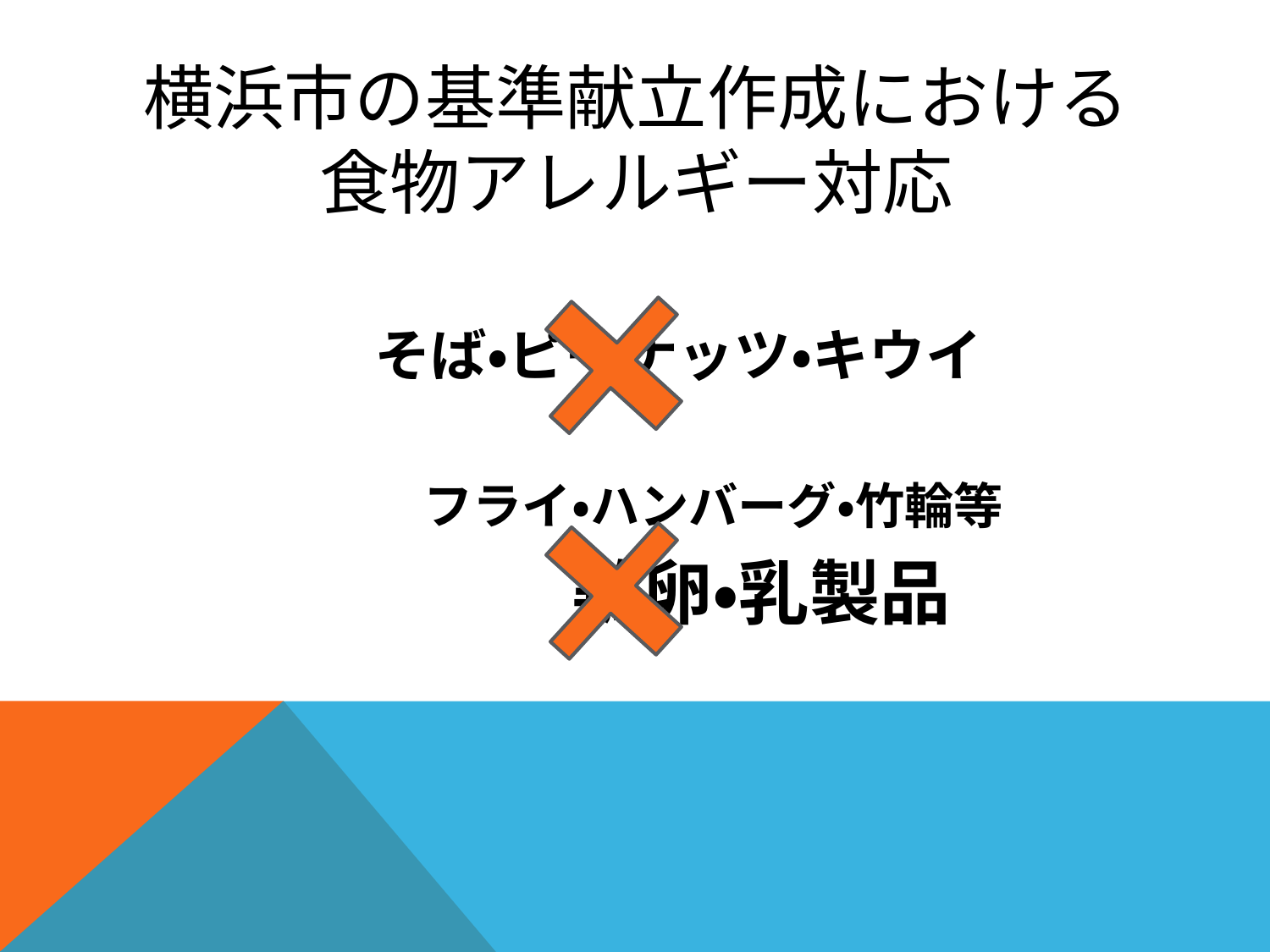

# 横浜市の基準献立作成における 食物アレルギー対応

　　　　　そば・ピーナッツ・キウイ

　　　　　　フライ・ハンバーグ・竹輪等
　　　　　　　　　鶏卵・乳製品